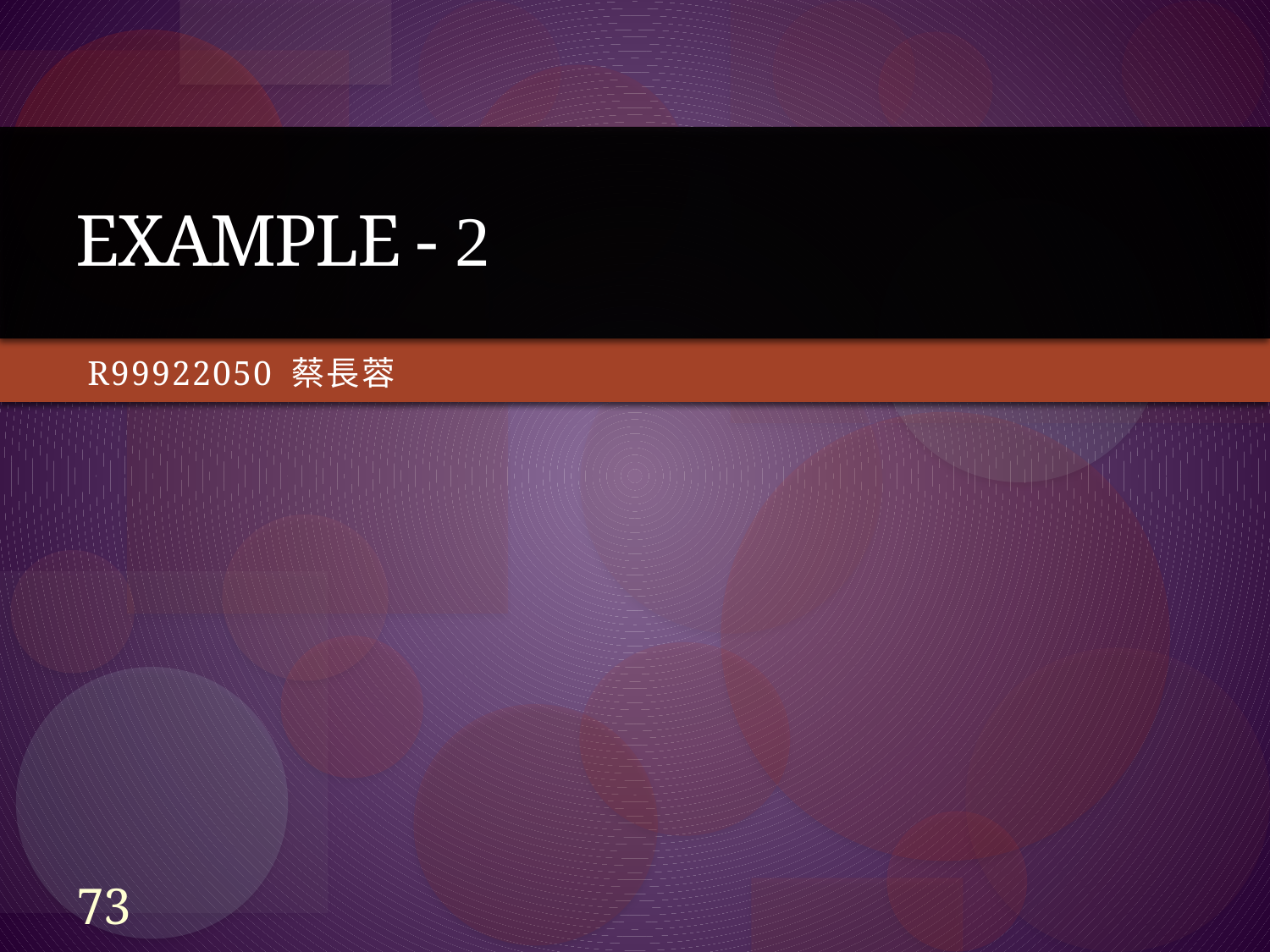

# Example - 2
R99922050 蔡長蓉
73